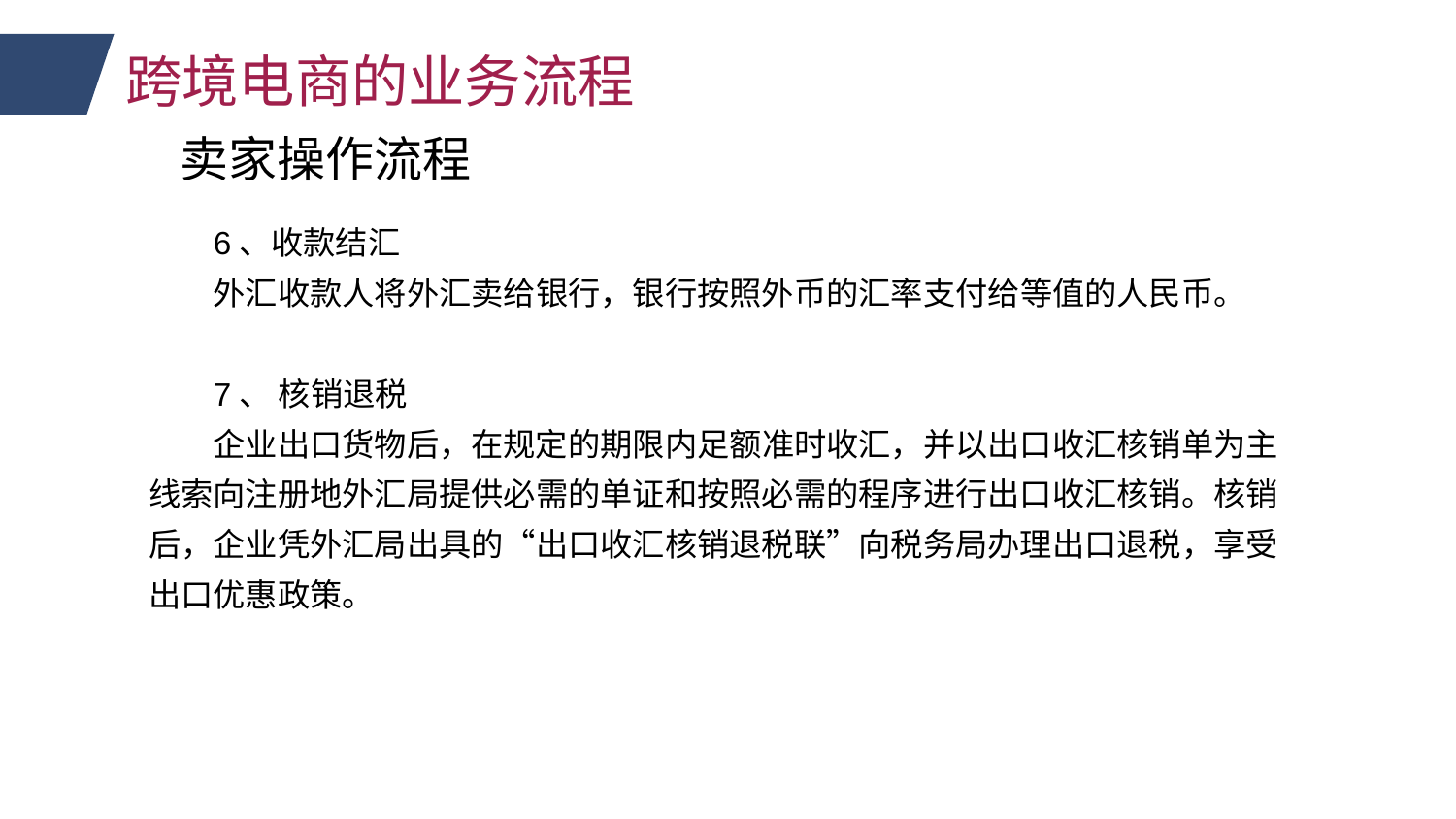

跨境电商的业务流程
卖家操作流程
6、收款结汇
外汇收款人将外汇卖给银行，银行按照外币的汇率支付给等值的人民币。

7、 核销退税
企业出口货物后，在规定的期限内足额准时收汇，并以出口收汇核销单为主线索向注册地外汇局提供必需的单证和按照必需的程序进行出口收汇核销。核销后，企业凭外汇局出具的“出口收汇核销退税联”向税务局办理出口退税，享受出口优惠政策。